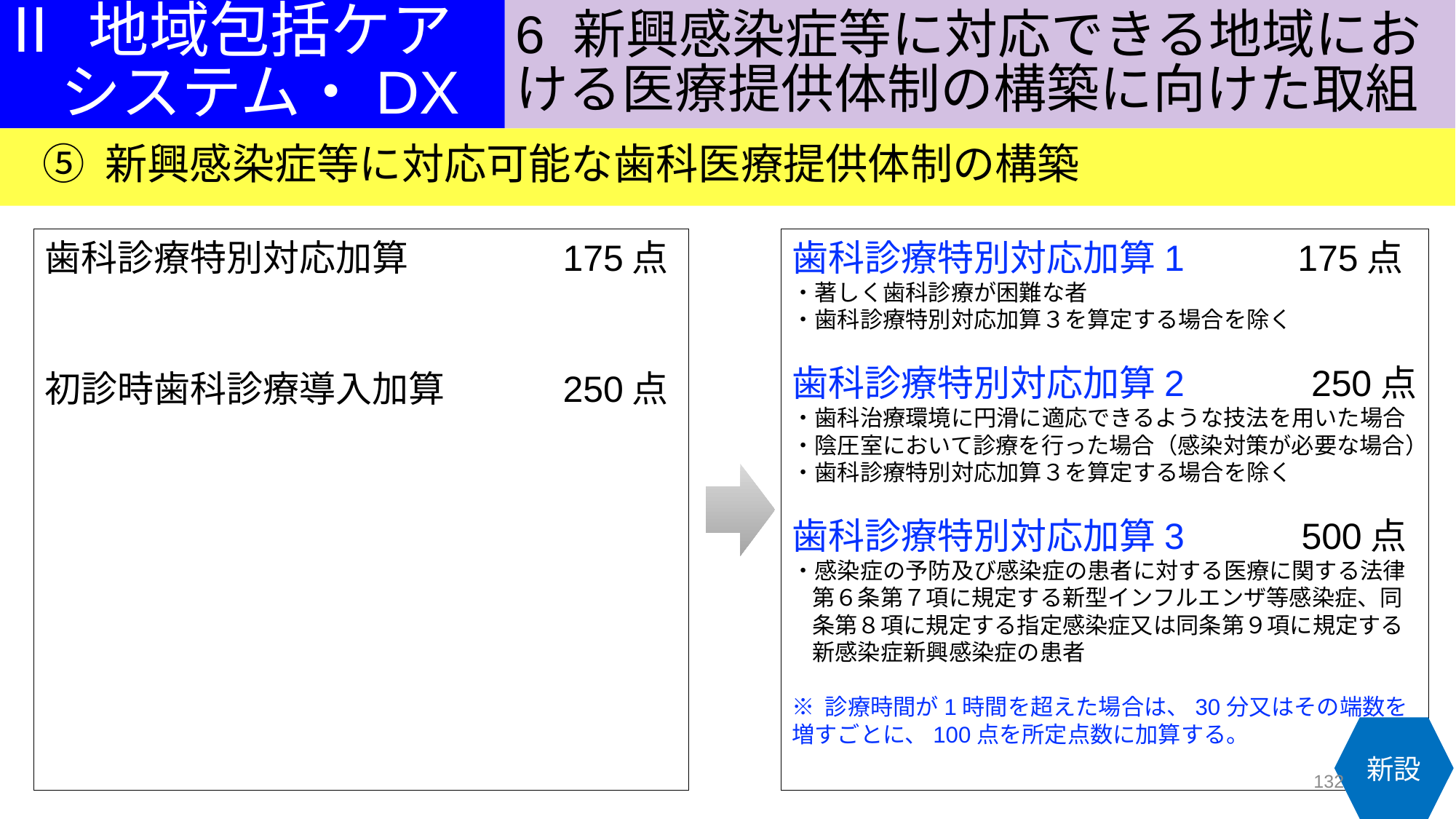

6 新興感染症等に対応できる地域における医療提供体制の構築に向けた取組
Ⅱ 地域包括ケア
　システム・DX
⑤ 新興感染症等に対応可能な歯科医療提供体制の構築
歯科診療特別対応加算　　　　175点

初診時歯科診療導入加算　　　250点
歯科診療特別対応加算1　　　175点
・著しく歯科診療が困難な者
・歯科診療特別対応加算３を算定する場合を除く

歯科診療特別対応加算2　　　250点
・歯科治療環境に円滑に適応できるような技法を用いた場合
・陰圧室において診療を行った場合（感染対策が必要な場合）
・歯科診療特別対応加算３を算定する場合を除く

歯科診療特別対応加算3 　　  500点
・感染症の予防及び感染症の患者に対する医療に関する法律
   第６条第７項に規定する新型インフルエンザ等感染症、同
   条第８項に規定する指定感染症又は同条第９項に規定する
   新感染症新興感染症の患者

※ 診療時間が1時間を超えた場合は、30分又はその端数を増すごとに、100点を所定点数に加算する。

新設
132